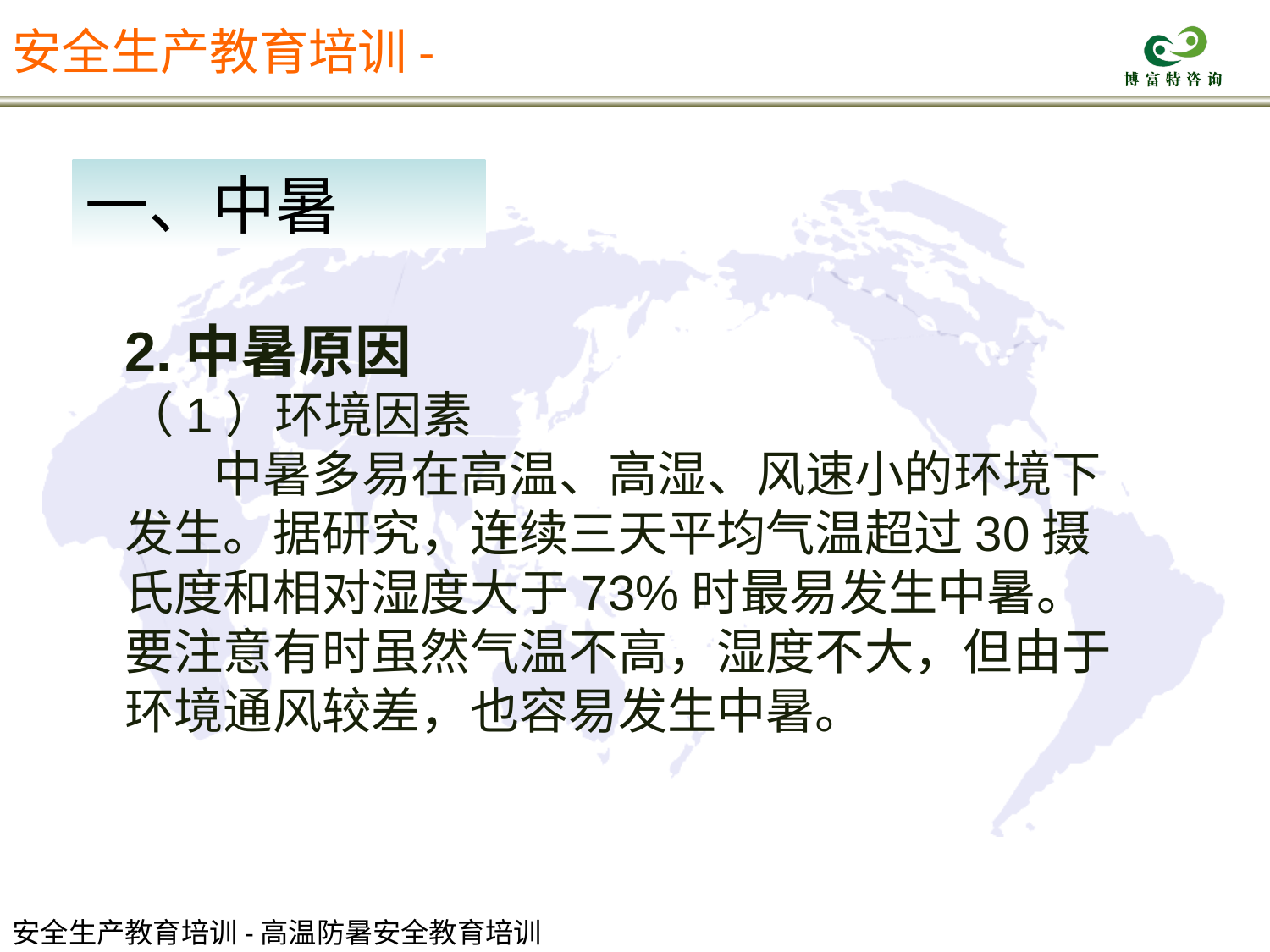

安全生产教育培训-
一、中暑
2.中暑原因
（1）环境因素
       中暑多易在高温、高湿、风速小的环境下发生。据研究，连续三天平均气温超过30摄氏度和相对湿度大于73%时最易发生中暑。要注意有时虽然气温不高，湿度不大，但由于环境通风较差，也容易发生中暑。
5
安全生产教育培训-高温防暑安全教育培训